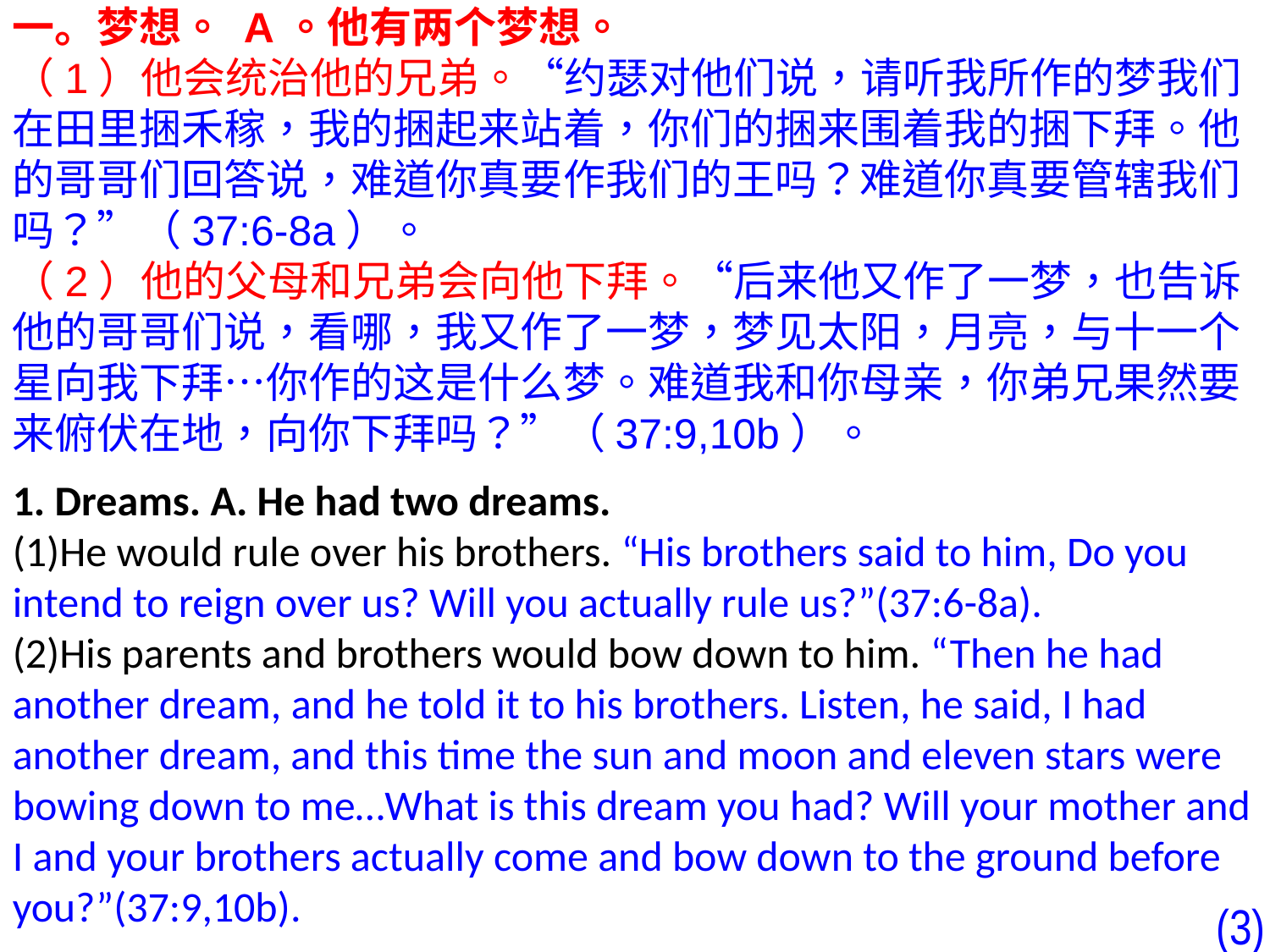

一。梦想。 A。他有两个梦想。
（1）他会统治他的兄弟。“约瑟对他们说，请听我所作的梦我们在田里捆禾稼，我的捆起来站着，你们的捆来围着我的捆下拜。他的哥哥们回答说，难道你真要作我们的王吗？难道你真要管辖我们吗？”（37:6-8a）。
（2）他的父母和兄弟会向他下拜。“后来他又作了一梦，也告诉他的哥哥们说，看哪，我又作了一梦，梦见太阳，月亮，与十一个星向我下拜…你作的这是什么梦。难道我和你母亲，你弟兄果然要来俯伏在地，向你下拜吗？”（37:9,10b）。
1. Dreams. A. He had two dreams.
(1)He would rule over his brothers. “His brothers said to him, Do you intend to reign over us? Will you actually rule us?”(37:6-8a).
(2)His parents and brothers would bow down to him. “Then he had another dream, and he told it to his brothers. Listen, he said, I had another dream, and this time the sun and moon and eleven stars were bowing down to me…What is this dream you had? Will your mother and I and your brothers actually come and bow down to the ground before you?”(37:9,10b).
(3)